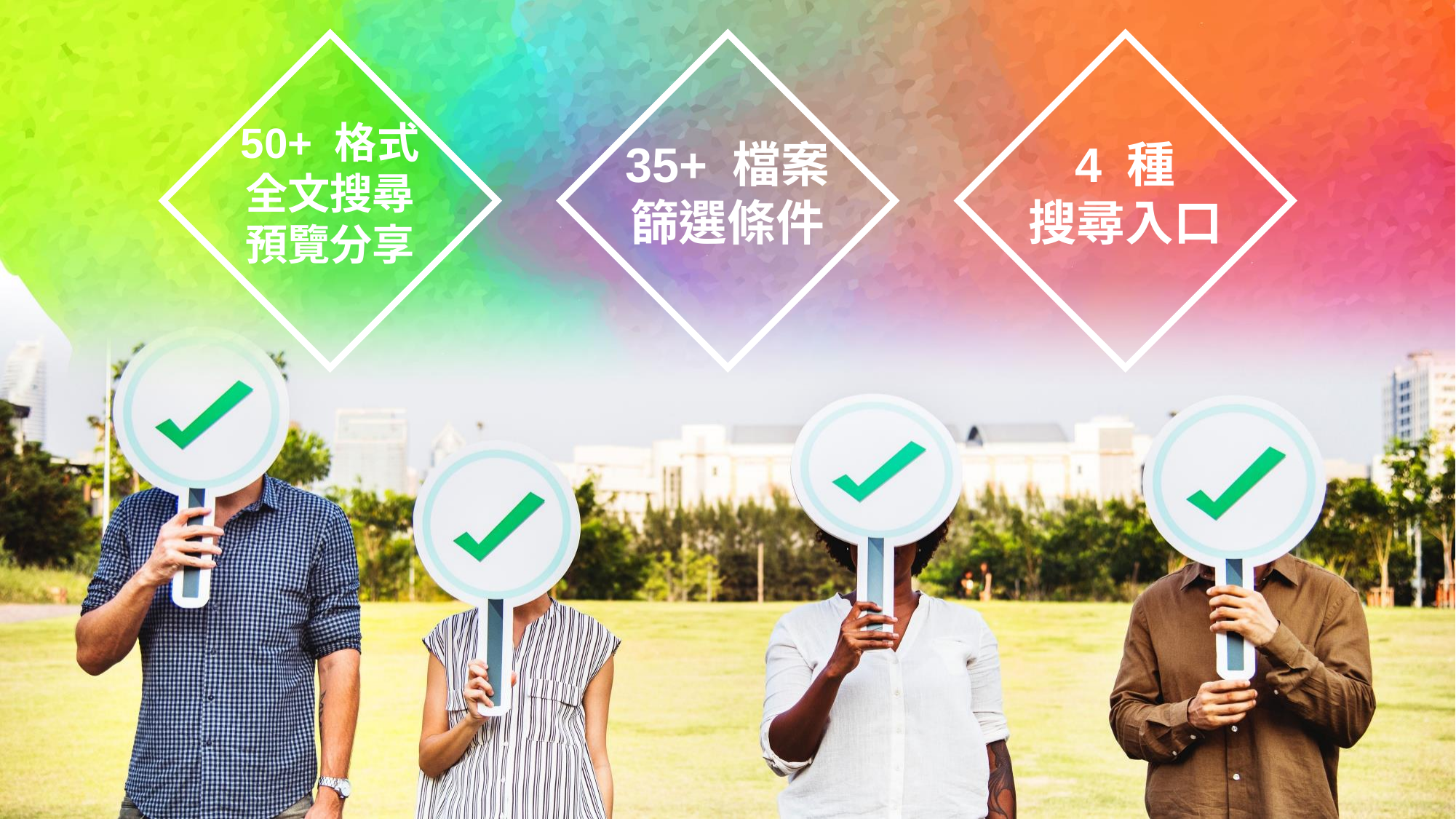

50+ 格式
全文搜尋 預覽分享
35+ 檔案
篩選條件
4 種
搜尋入口